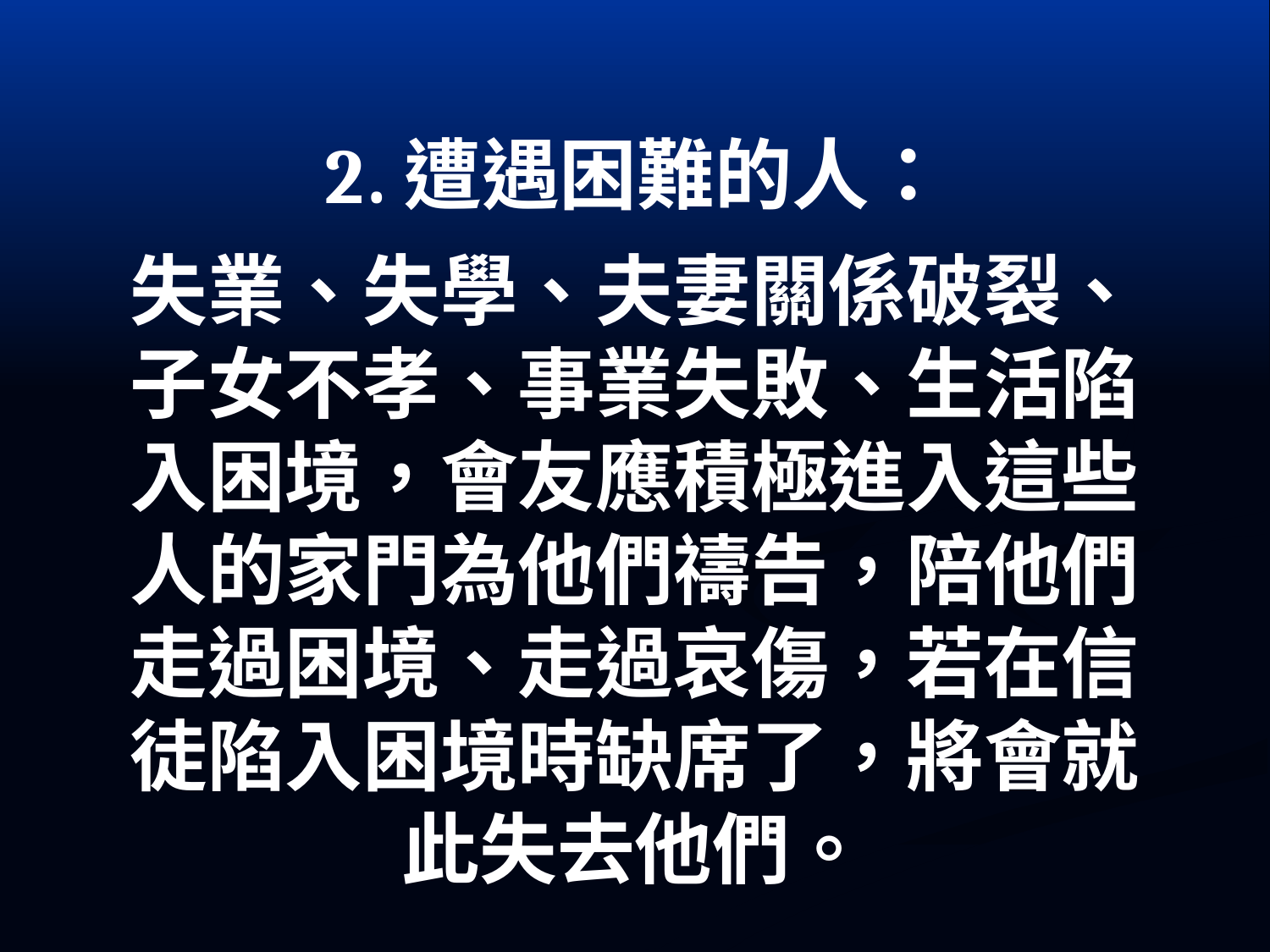

# 2.遭遇困難的人：

失業、失學、夫妻關係破裂、子女不孝、事業失敗、生活陷入困境，會友應積極進入這些人的家門為他們禱告，陪他們走過困境、走過哀傷，若在信徒陷入困境時缺席了，將會就此失去他們。